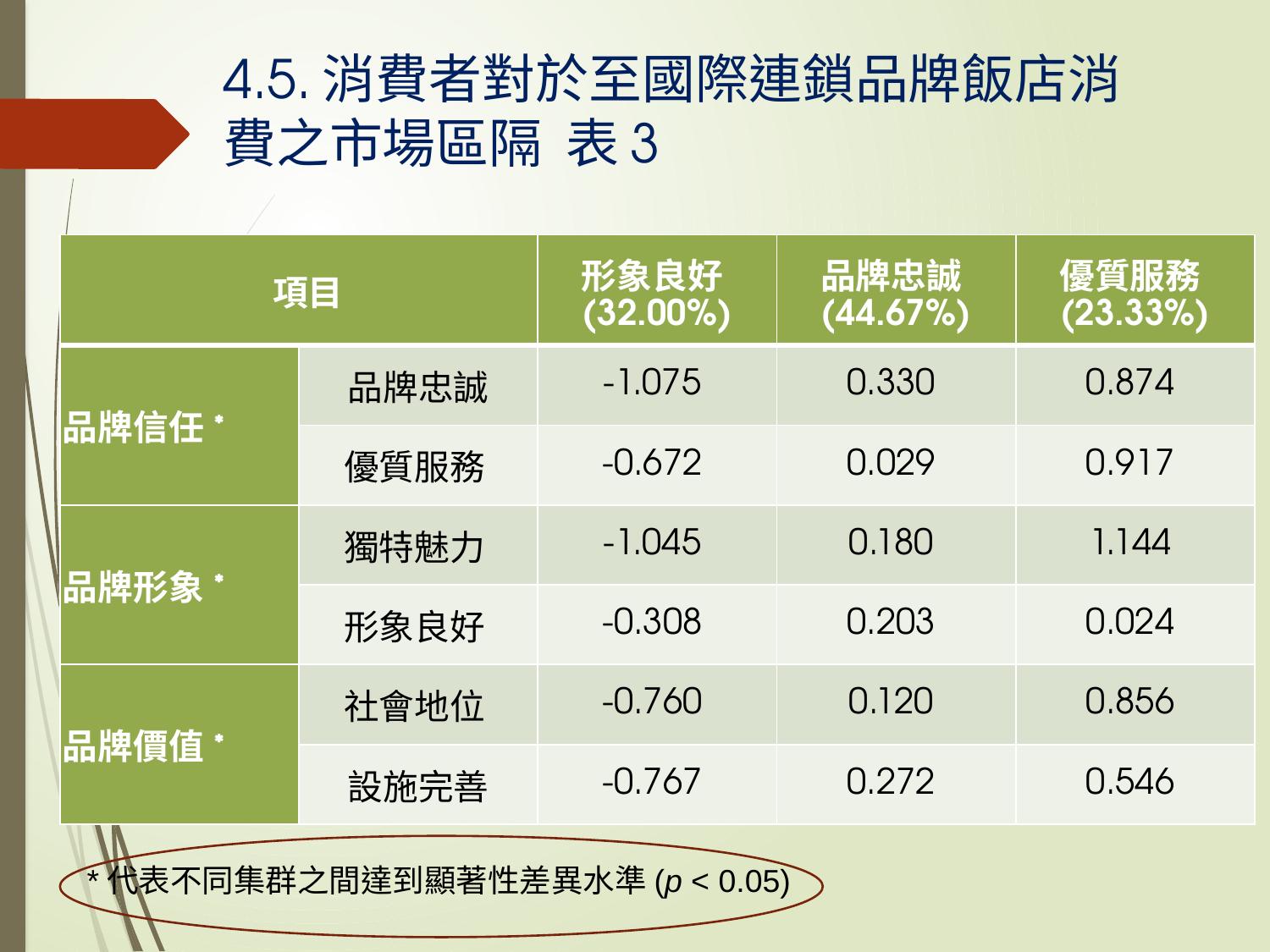

# 4.5.消費者對於至國際連鎖品牌飯店消費之市場區隔  表3
| 項目 |  | 形象良好(32.00%) | 品牌忠誠(44.67%) | 優質服務(23.33%) |
| --- | --- | --- | --- | --- |
| 品牌信任\* | 品牌忠誠 | -1.075 | 0.330 | 0.874 |
|  | 優質服務 | -0.672 | 0.029 | 0.917 |
| 品牌形象\* | 獨特魅力 | -1.045 | 0.180 | 1.144 |
|  | 形象良好 | -0.308 | 0.203 | 0.024 |
| 品牌價值\* | 社會地位 | -0.760 | 0.120 | 0.856 |
|  | 設施完善 | -0.767 | 0.272 | 0.546 |

*代表不同集群之間達到顯著性差異水準(p < 0.05)